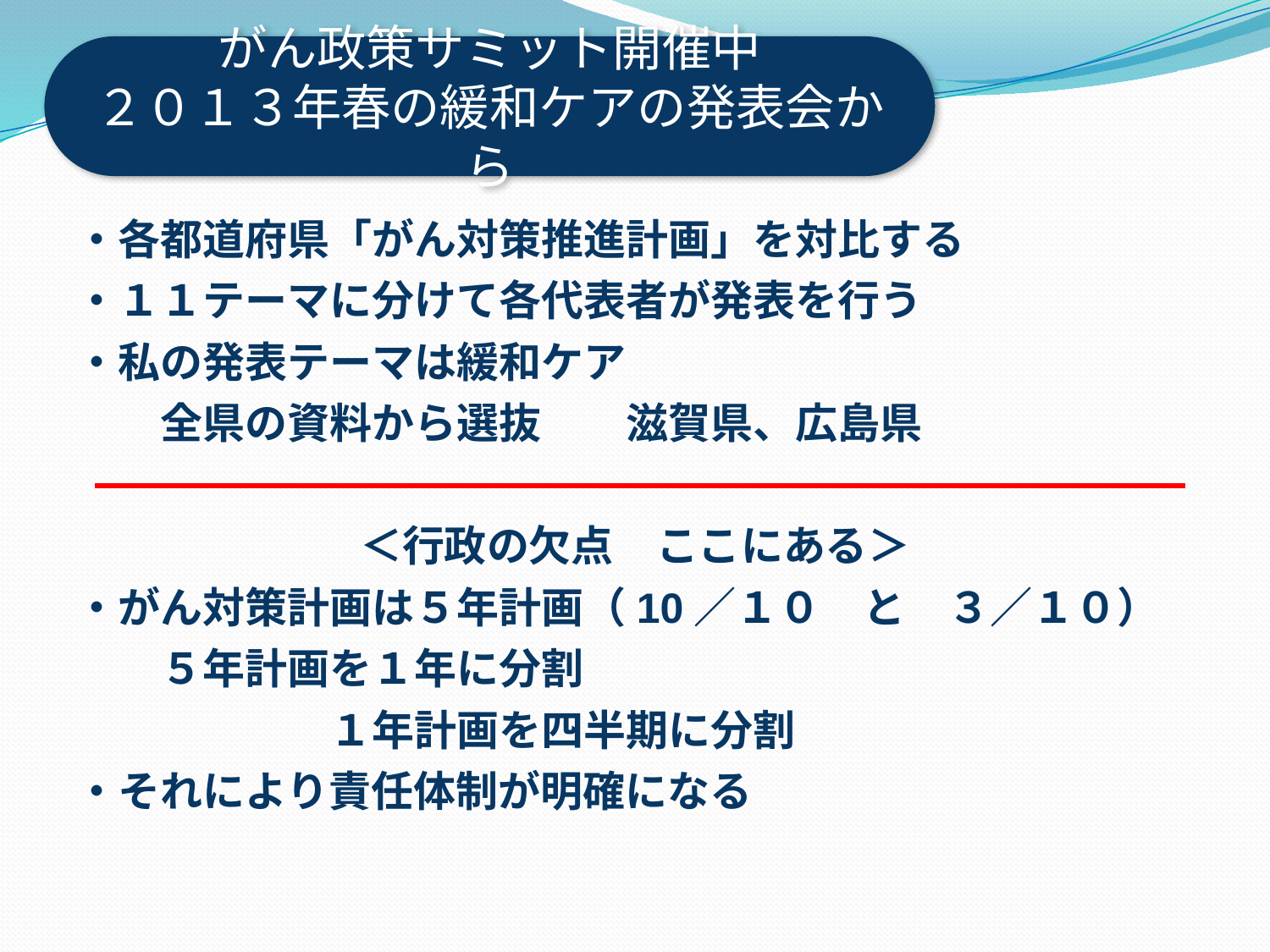

がん政策サミット開催中
２０１３年春の緩和ケアの発表会から
・各都道府県「がん対策推進計画」を対比する
・１１テーマに分けて各代表者が発表を行う
・私の発表テーマは緩和ケア
　　全県の資料から選抜　　滋賀県、広島県

＜行政の欠点　ここにある＞
・がん対策計画は５年計画（10／１０　と　３／１０）
　　５年計画を１年に分割
　　　　　　１年計画を四半期に分割
・それにより責任体制が明確になる